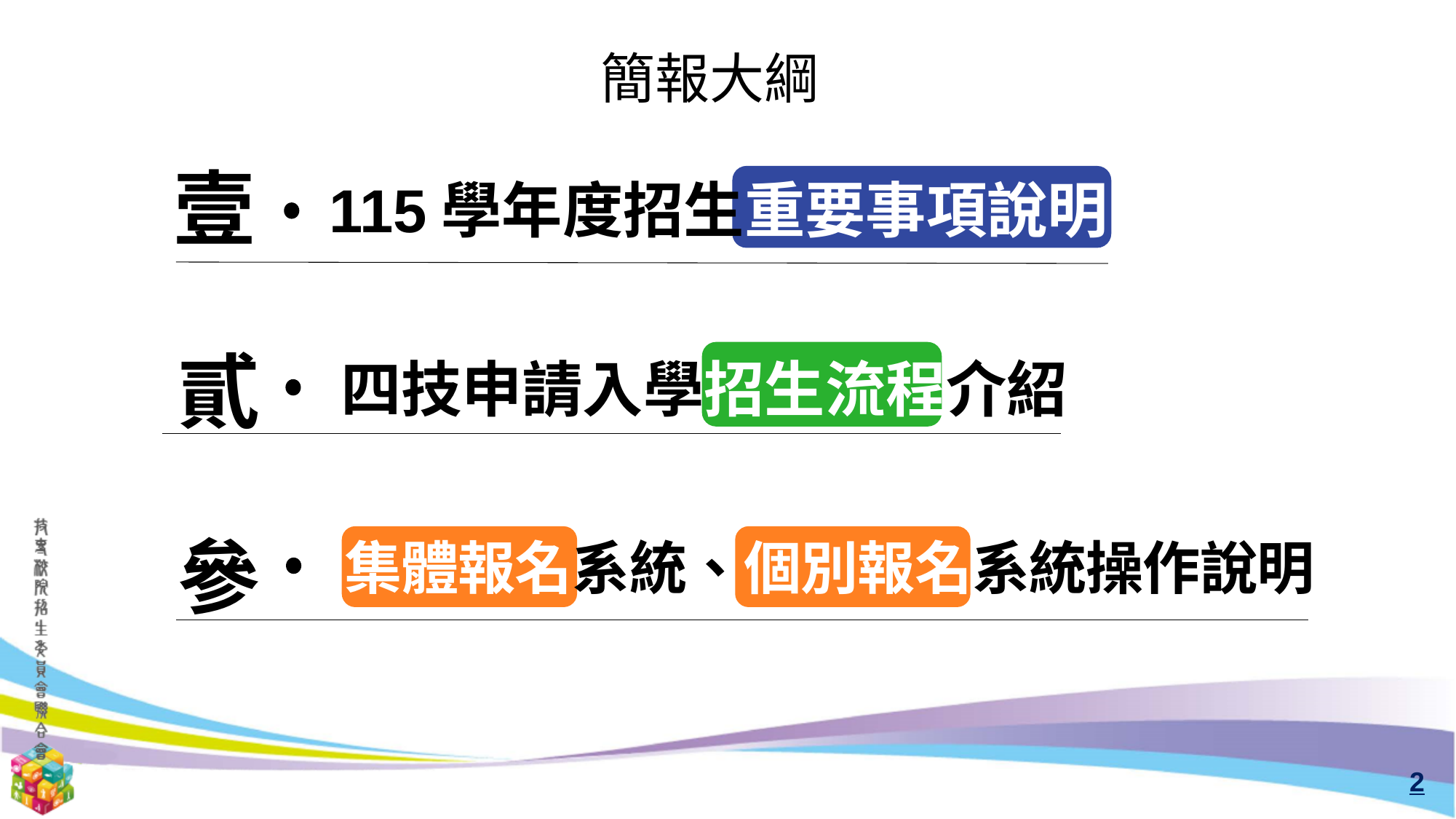

簡報大綱
壹
115學年度招生重要事項說明

貳

四技申請入學招生流程介紹

參
集體報名系統、個別報名系統操作說明

2